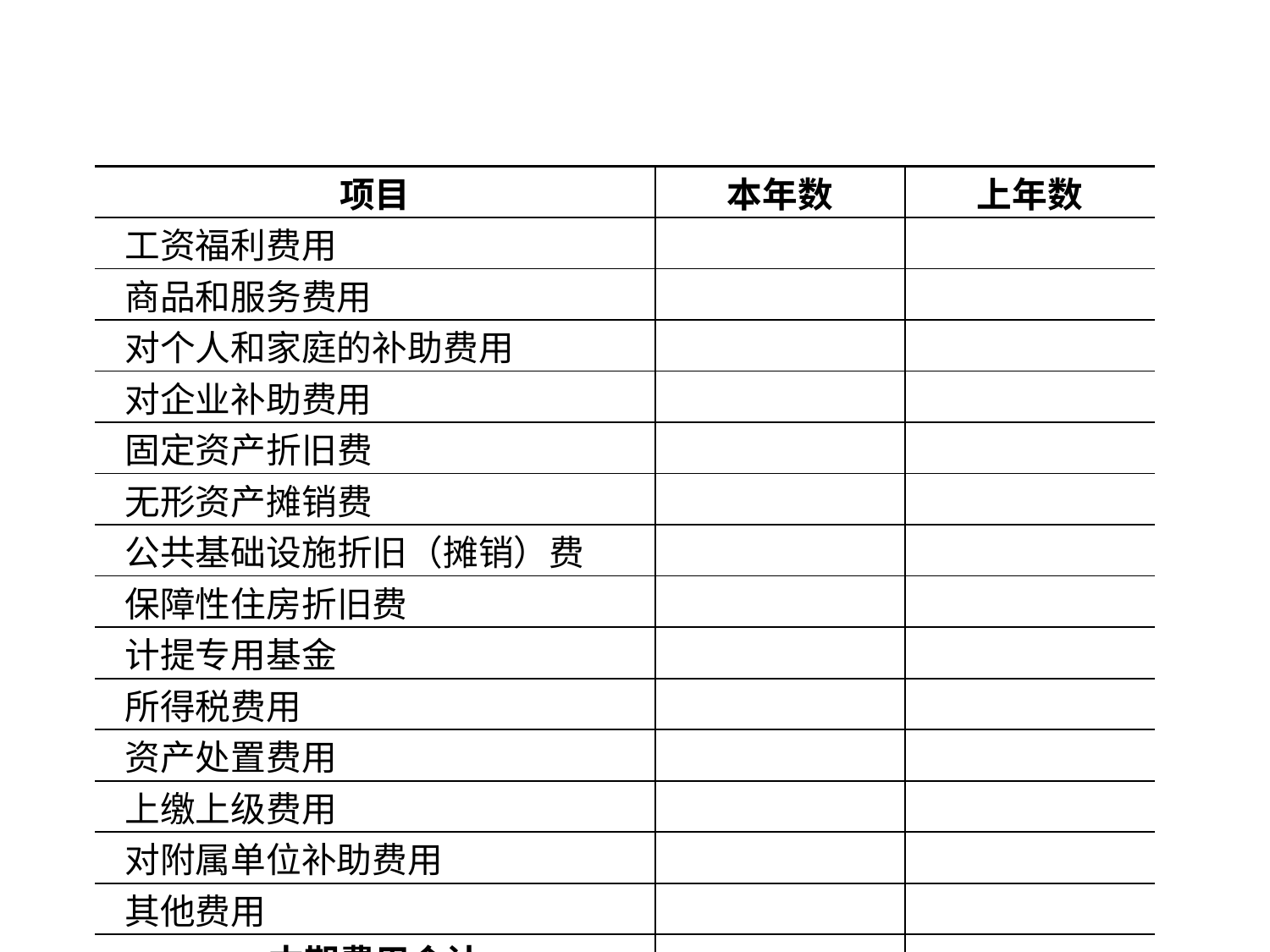

| 项目 | 本年数 | 上年数 |
| --- | --- | --- |
| 工资福利费用 |  |  |
| 商品和服务费用 |  |  |
| 对个人和家庭的补助费用 |  |  |
| 对企业补助费用 |  |  |
| 固定资产折旧费 |  |  |
| 无形资产摊销费 |  |  |
| 公共基础设施折旧（摊销）费 |  |  |
| 保障性住房折旧费 |  |  |
| 计提专用基金 |  |  |
| 所得税费用 |  |  |
| 资产处置费用 |  |  |
| 上缴上级费用 |  |  |
| 对附属单位补助费用 |  |  |
| 其他费用 |  |  |
| 本期费用合计 |  |  |
198